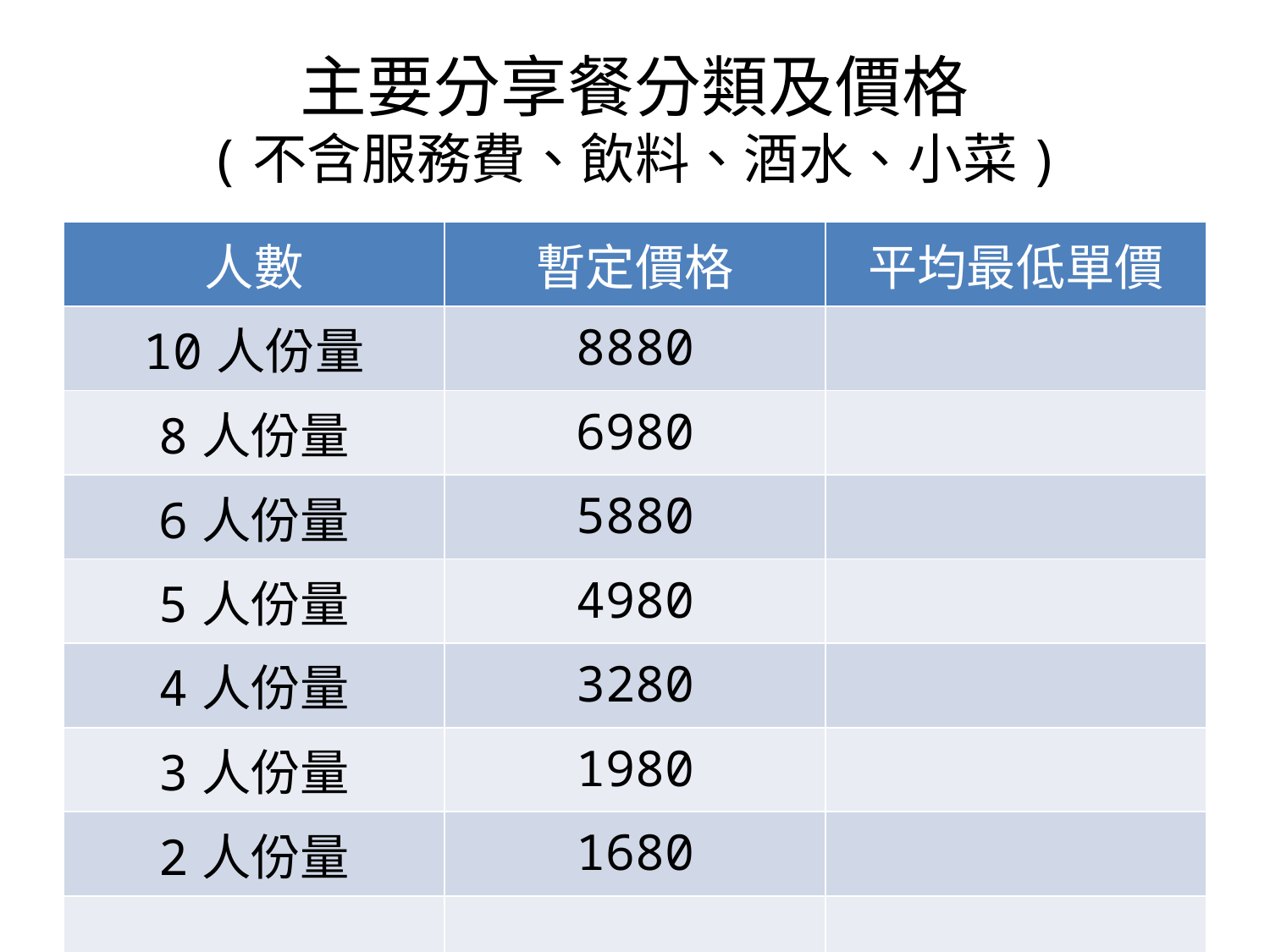

# 主要分享餐分類及價格 (不含服務費、飲料、酒水、小菜)
| 人數 | 暫定價格 | 平均最低單價 |
| --- | --- | --- |
| 10人份量 | 8880 |  |
| 8人份量 | 6980 |  |
| 6人份量 | 5880 |  |
| 5人份量 | 4980 |  |
| 4人份量 | 3280 |  |
| 3人份量 | 1980 |  |
| 2人份量 | 1680 |  |
|  |  |  |